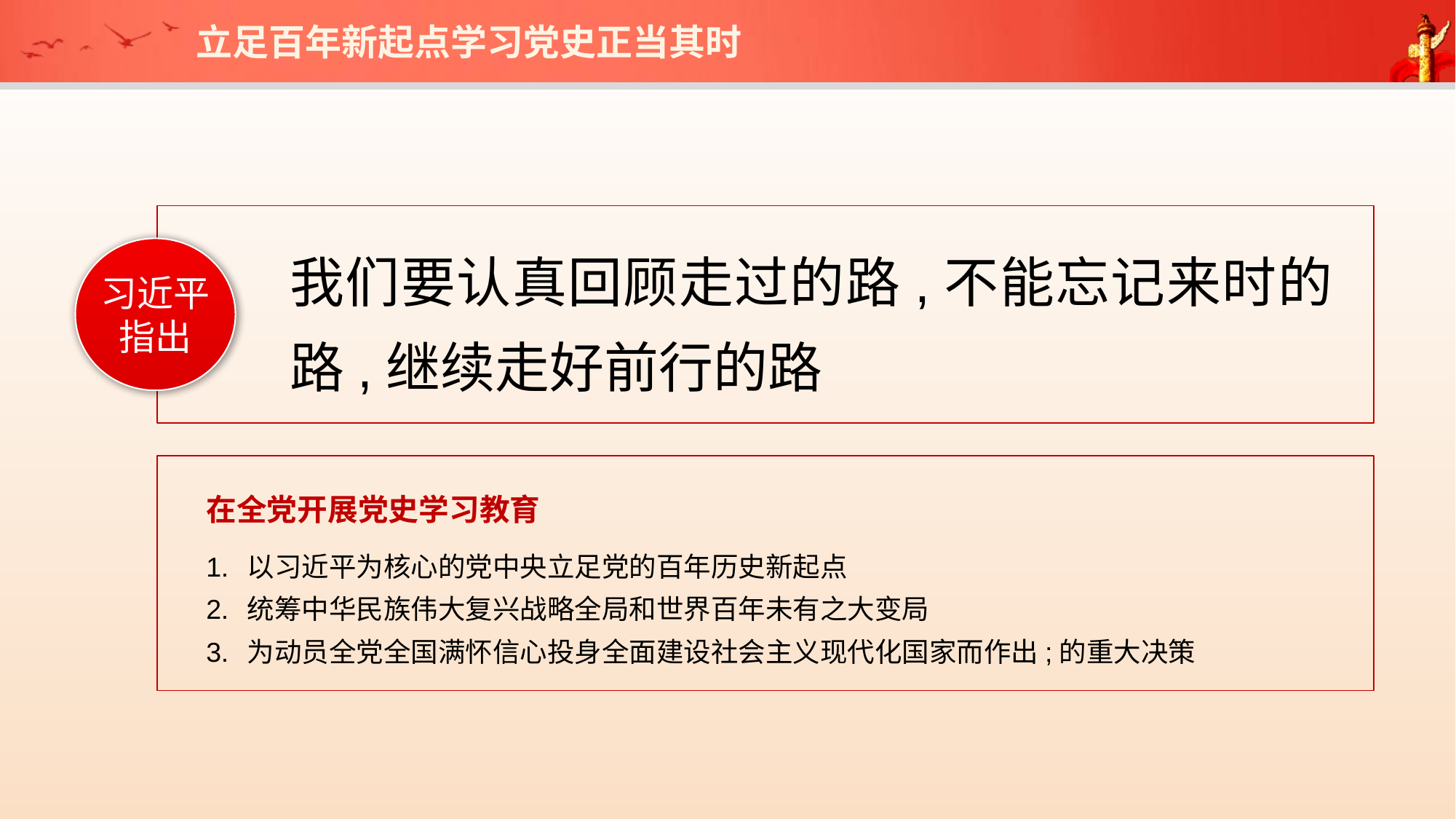

立足百年新起点学习党史正当其时

我们要认真回顾走过的路,不能忘记来时的路,继续走好前行的路
习近平指出

在全党开展党史学习教育
以习近平为核心的党中央立足党的百年历史新起点
统筹中华民族伟大复兴战略全局和世界百年未有之大变局
为动员全党全国满怀信心投身全面建设社会主义现代化国家而作出;的重大决策